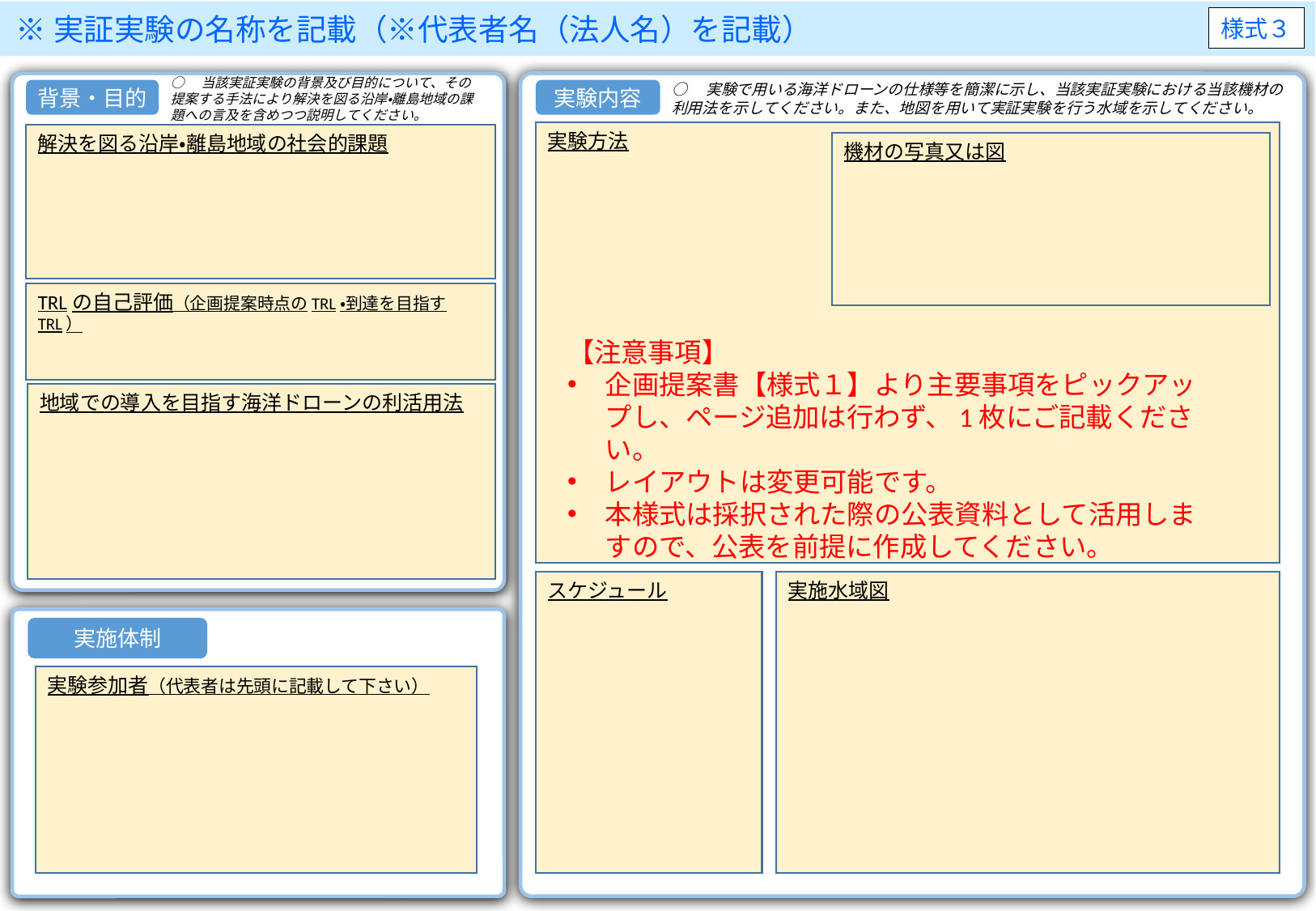

※実証実験の名称を記載（※代表者名（法人名）を記載）
様式３
○　当該実証実験の背景及び目的について、その提案する手法により解決を図る沿岸・離島地域の課題への言及を含めつつ説明してください。

○　実験で用いる海洋ドローンの仕様等を簡潔に示し、当該実証実験における当該機材の利用法を示してください。また、地図を用いて実証実験を行う水域を示してください。
背景・目的
実験内容
実験方法
解決を図る沿岸・離島地域の社会的課題
機材の写真又は図
TRLの自己評価（企画提案時点のTRL・到達を目指すTRL）
【注意事項】
企画提案書【様式１】より主要事項をピックアップし、ページ追加は行わず、1枚にご記載ください。
レイアウトは変更可能です。
本様式は採択された際の公表資料として活用しますので、公表を前提に作成してください。
地域での導入を目指す海洋ドローンの利活用法
スケジュール
実施水域図

実施体制
実験参加者（代表者は先頭に記載して下さい）